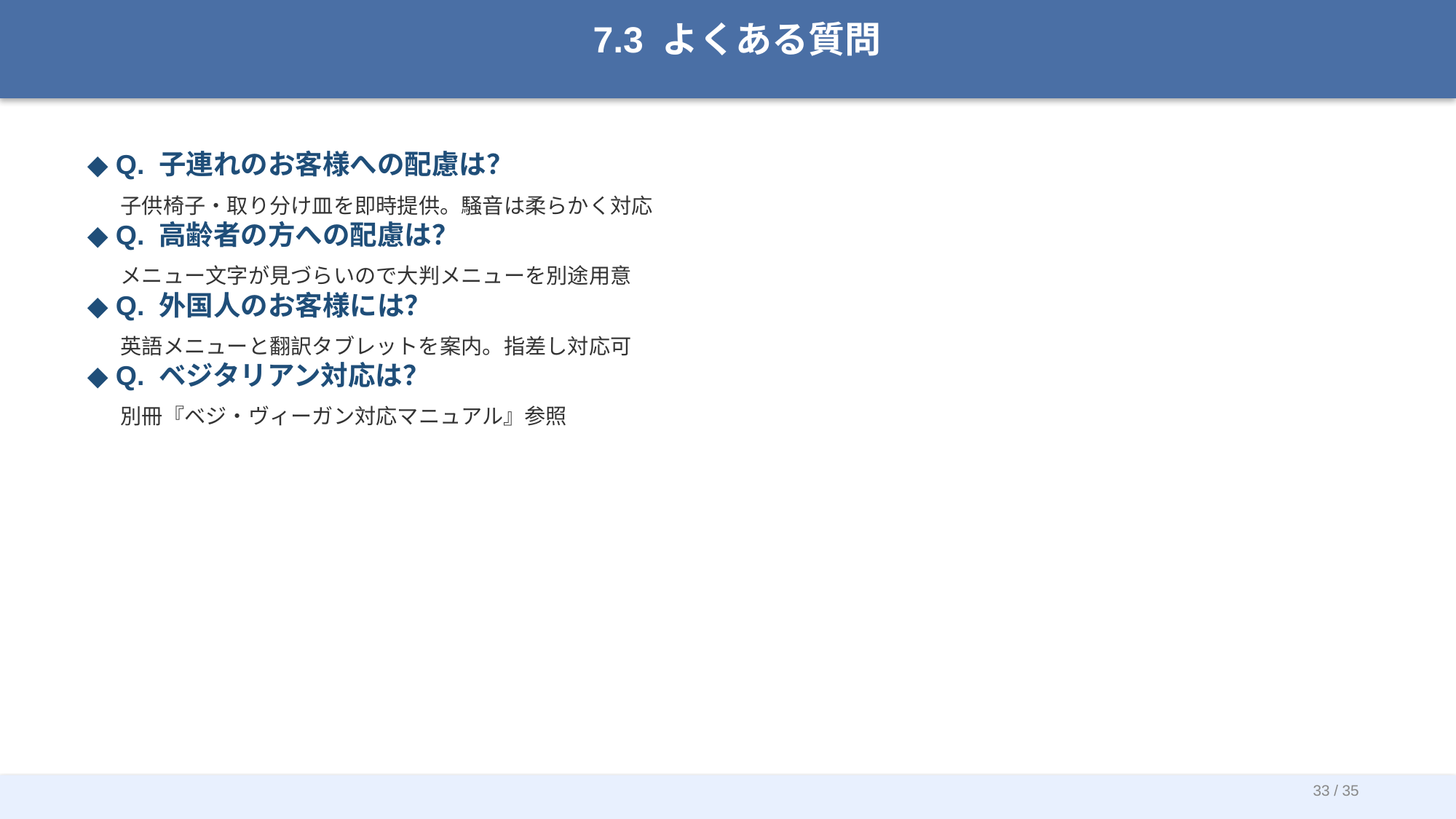

7.3 よくある質問
◆ Q. 子連れのお客様への配慮は？
      子供椅子・取り分け皿を即時提供。騒音は柔らかく対応
◆ Q. 高齢者の方への配慮は？
      メニュー文字が見づらいので大判メニューを別途用意
◆ Q. 外国人のお客様には？
      英語メニューと翻訳タブレットを案内。指差し対応可
◆ Q. ベジタリアン対応は？
      別冊『ベジ・ヴィーガン対応マニュアル』参照

33 / 35